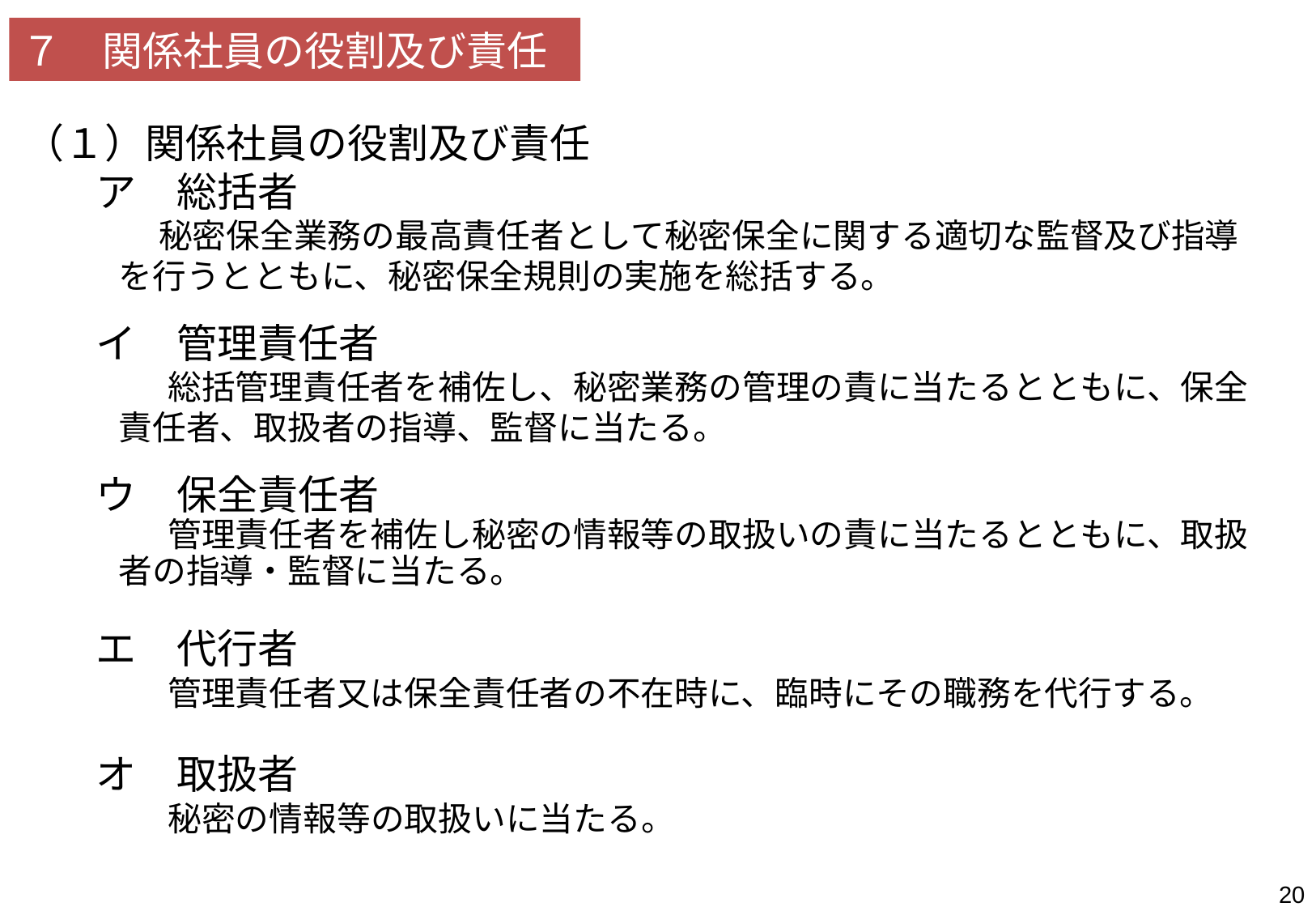

７　関係社員の役割及び責任
（１）関係社員の役割及び責任
ア　総括者
  　秘密保全業務の最高責任者として秘密保全に関する適切な監督及び指導を行うとともに、秘密保全規則の実施を総括する。

イ　管理責任者
　　総括管理責任者を補佐し、秘密業務の管理の責に当たるとともに、保全責任者、取扱者の指導、監督に当たる。

ウ　保全責任者
　　管理責任者を補佐し秘密の情報等の取扱いの責に当たるとともに、取扱者の指導・監督に当たる。

エ　代行者
　　管理責任者又は保全責任者の不在時に、臨時にその職務を代行する。

オ　取扱者
　　秘密の情報等の取扱いに当たる。
| 31 | 取扱業務の範囲及び態様並びに秘密保全上のリスクに照らし、総括者、保全責任者、関係社員等の役割及び責任について記載されているか。 |
| --- | --- |
６　関係社員の役割及び責任
20